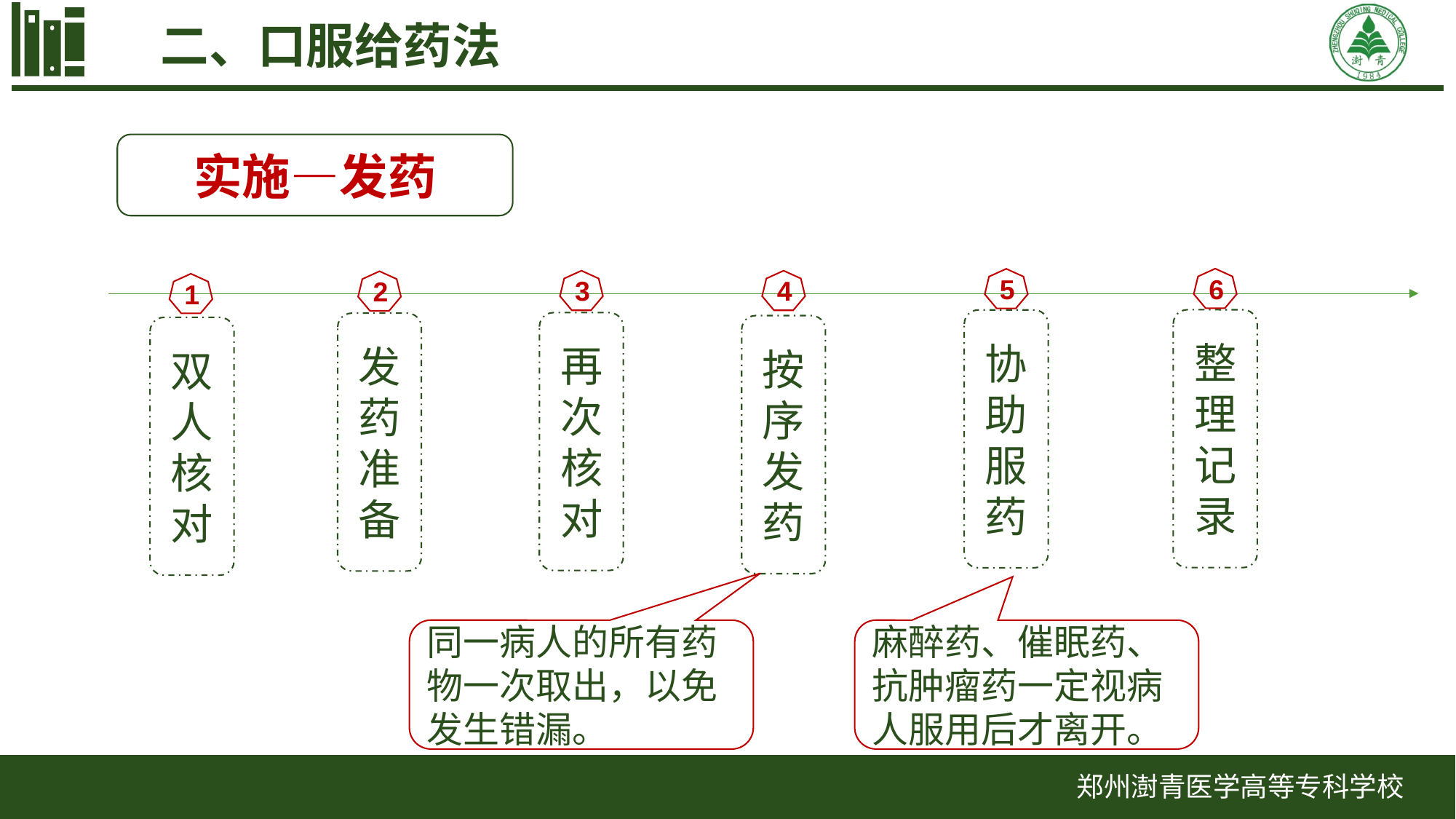

二、口服给药法
实施—发药
6
整理记录
5
协助服药
3
再次核对
4
按序发药
2
发药准备
1
双人核对
同一病人的所有药物一次取出，以免发生错漏。
麻醉药、催眠药、抗肿瘤药一定视病人服用后才离开。
郑州澍青医学高等专科学校